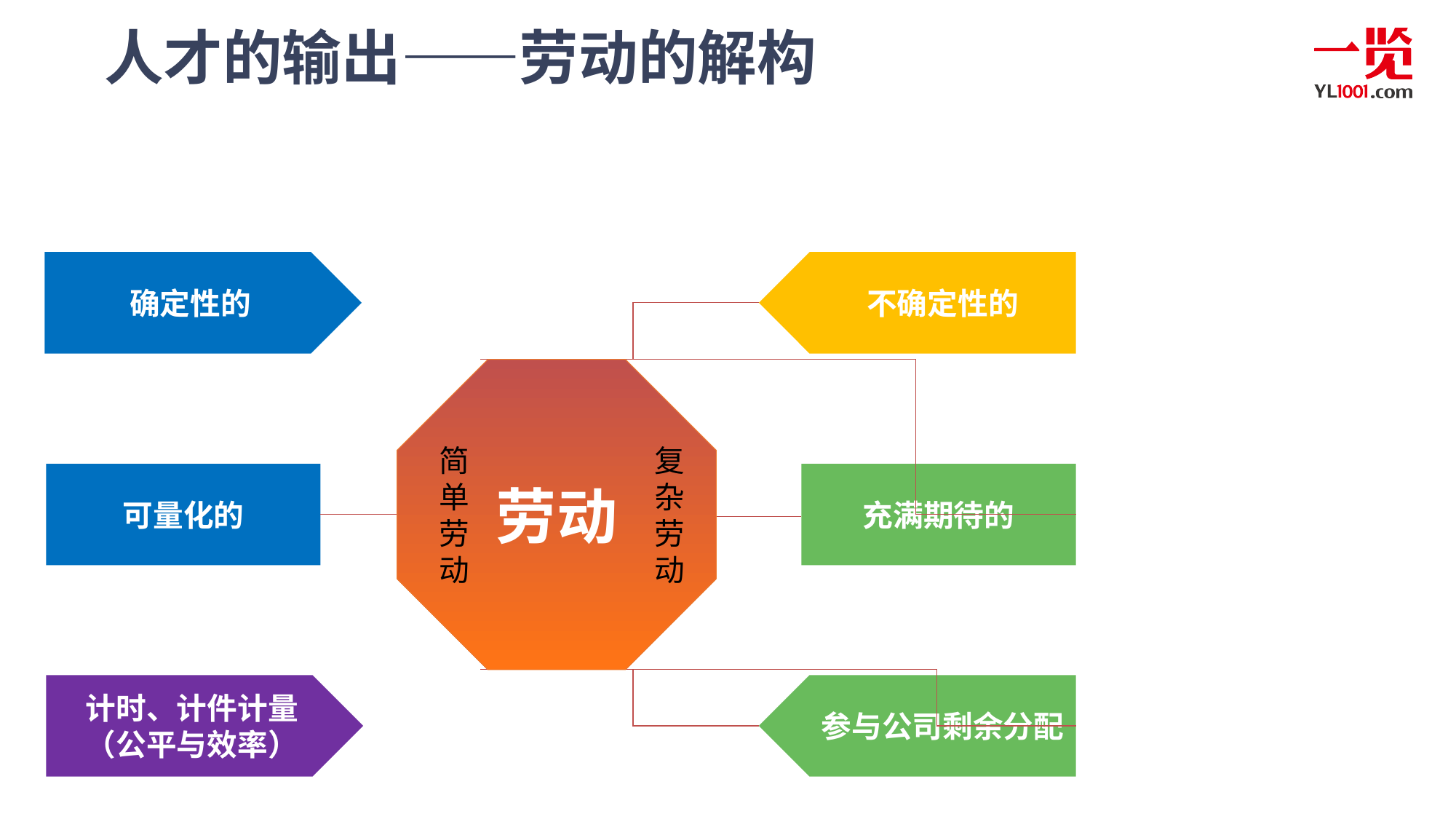

# 人才的输出——劳动的解构

确定性的
不确定性的
劳动
可量化的
充满期待的
计时、计件计量
（公平与效率）
参与公司剩余分配
简单劳动
复杂劳动